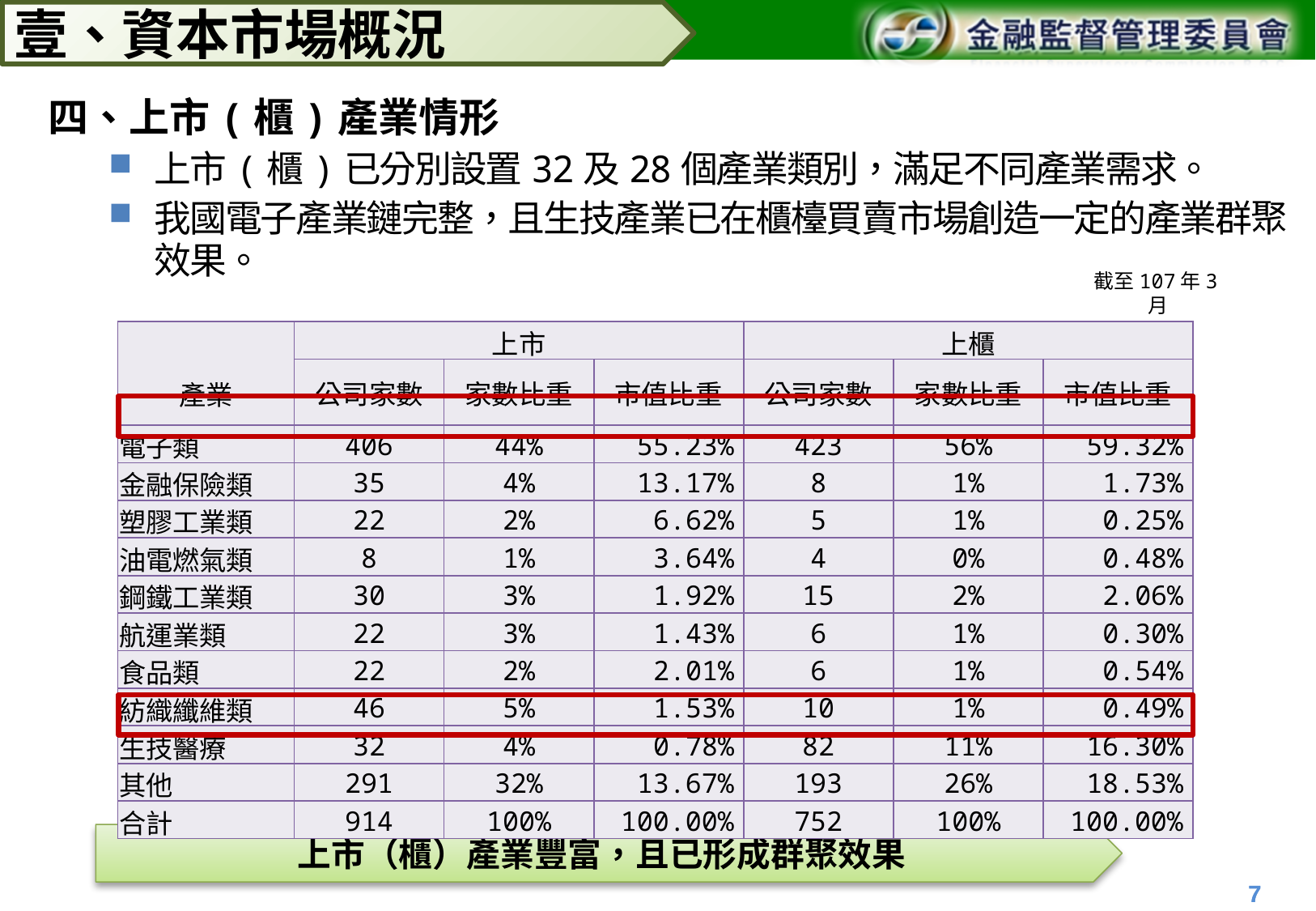

壹、資本市場概況
四、上市(櫃)產業情形
上市(櫃)已分別設置32及28個產業類別，滿足不同產業需求。
我國電子產業鏈完整，且生技產業已在櫃檯買賣市場創造一定的產業群聚效果。
截至107年3月
| 產業 | 上市 |  |  | 上櫃 |  |  |
| --- | --- | --- | --- | --- | --- | --- |
|  | 公司家數 | 家數比重 | 市值比重 | 公司家數 | 家數比重 | 市值比重 |
| 電子類 | 406 | 44% | 55.23% | 423 | 56% | 59.32% |
| 金融保險類 | 35 | 4% | 13.17% | 8 | 1% | 1.73% |
| 塑膠工業類 | 22 | 2% | 6.62% | 5 | 1% | 0.25% |
| 油電燃氣類 | 8 | 1% | 3.64% | 4 | 0% | 0.48% |
| 鋼鐵工業類 | 30 | 3% | 1.92% | 15 | 2% | 2.06% |
| 航運業類 | 22 | 3% | 1.43% | 6 | 1% | 0.30% |
| 食品類 | 22 | 2% | 2.01% | 6 | 1% | 0.54% |
| 紡織纖維類 | 46 | 5% | 1.53% | 10 | 1% | 0.49% |
| 生技醫療 | 32 | 4% | 0.78% | 82 | 11% | 16.30% |
| 其他 | 291 | 32% | 13.67% | 193 | 26% | 18.53% |
| 合計 | 914 | 100% | 100.00% | 752 | 100% | 100.00% |

上市（櫃）產業豐富，且已形成群聚效果
7